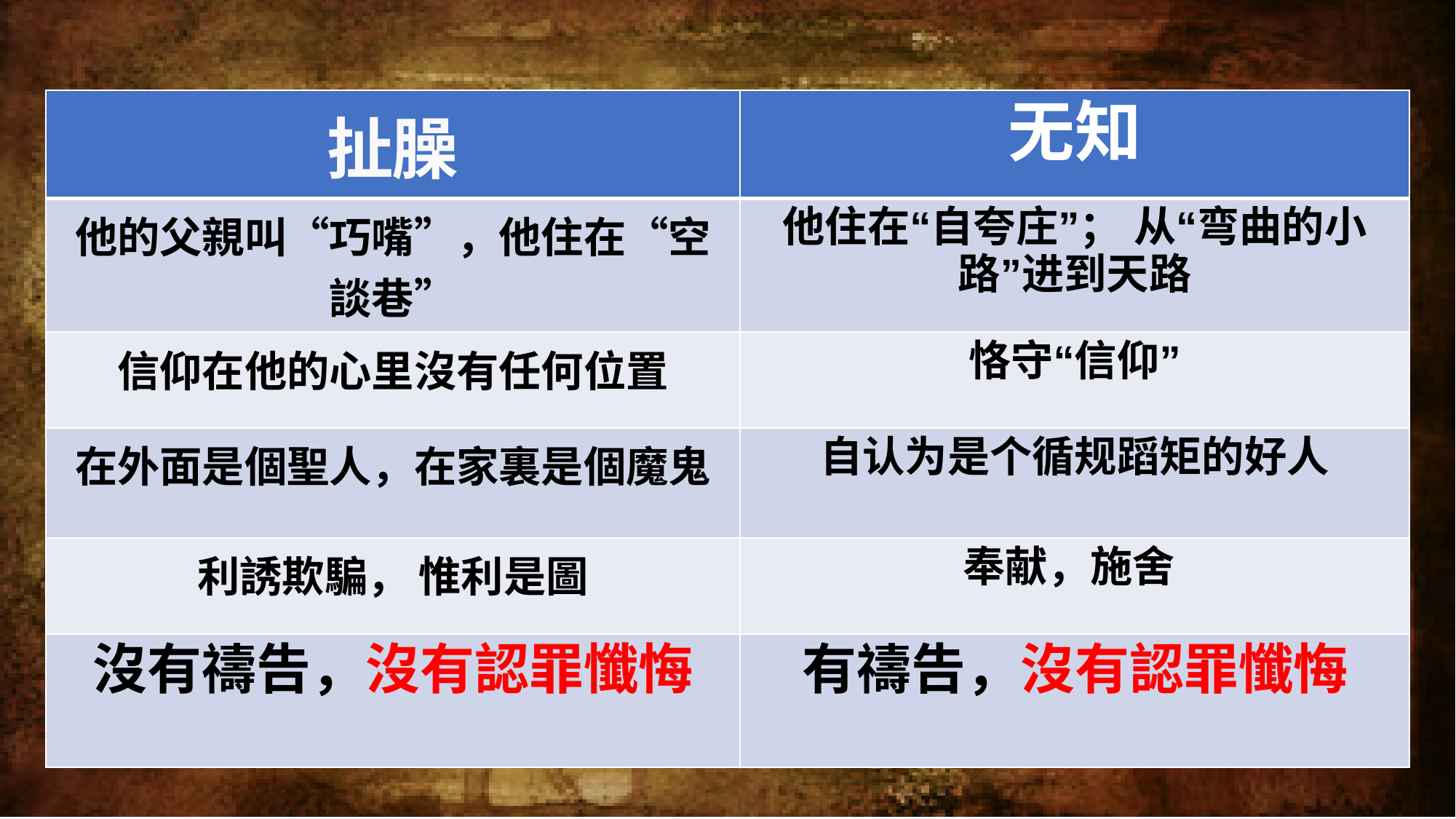

| 扯臊 | 无知 |
| --- | --- |
| 他的父親叫“巧嘴”，他住在“空談巷” | 他住在“自夸庄”； 从“弯曲的小路”进到天路 |
| 信仰在他的心里沒有任何位置 | 恪守“信仰” |
| 在外面是個聖人，在家裏是個魔鬼 | 自认为是个循规蹈矩的好人 |
| 利誘欺騙， 惟利是圖 | 奉献，施舍 |
| 沒有禱告，沒有認罪懺悔 | 有禱告，沒有認罪懺悔 |